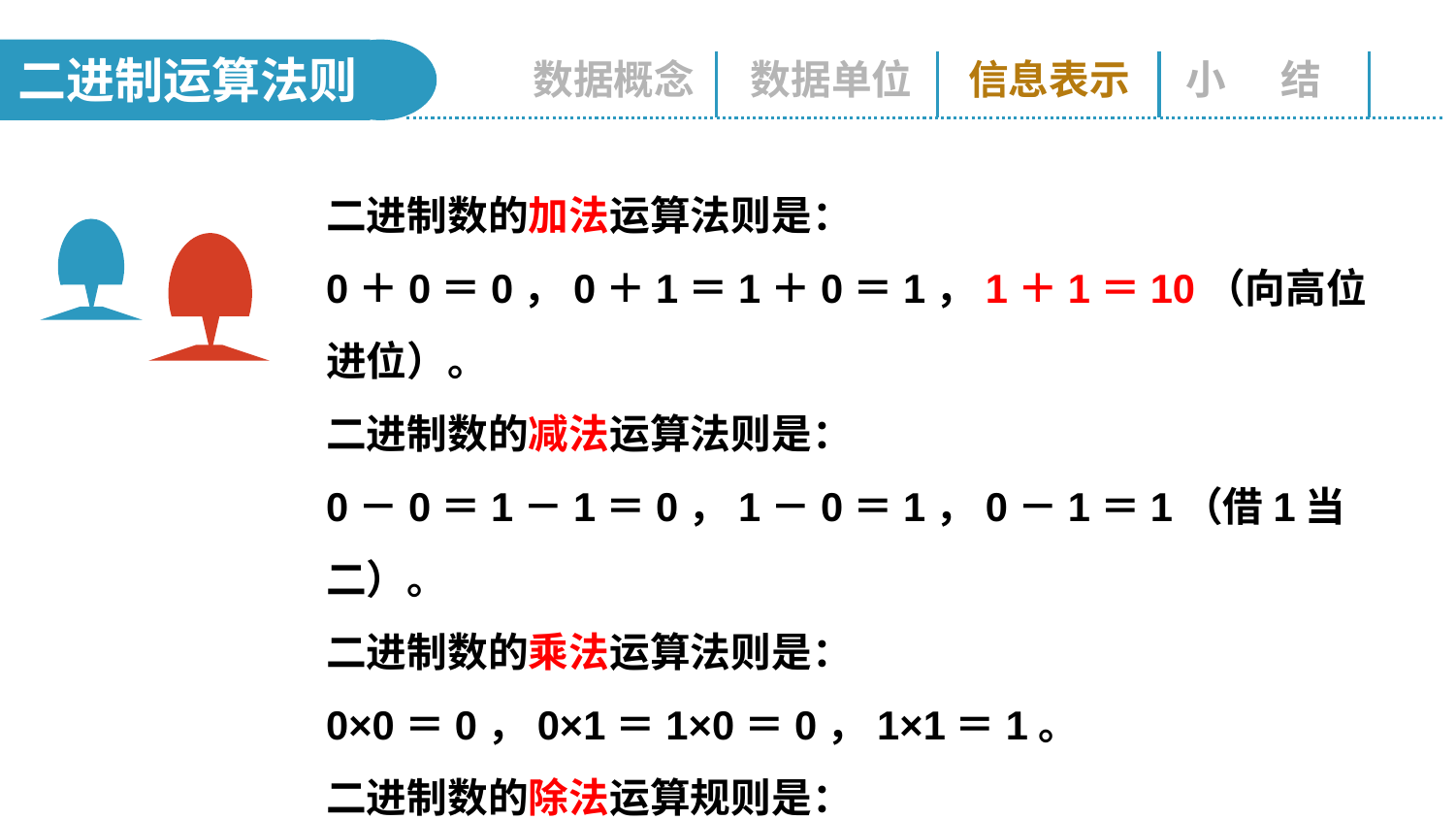

二进制运算法则
数据概念
数据单位
信息表示
小      结
二进制数的加法运算法则是：
0＋0＝0，0＋1＝1＋0＝1，1＋1＝10（向高位进位）。
二进制数的减法运算法则是：
0－0＝1－1＝0，1－0＝1，0－1＝1（借1当二）。
二进制数的乘法运算法则是：
0×0＝0，0×1＝1×0＝0，1×1＝1。
二进制数的除法运算规则是：
0÷0＝0，0÷1＝0（1÷0无意义），1÷1＝1。